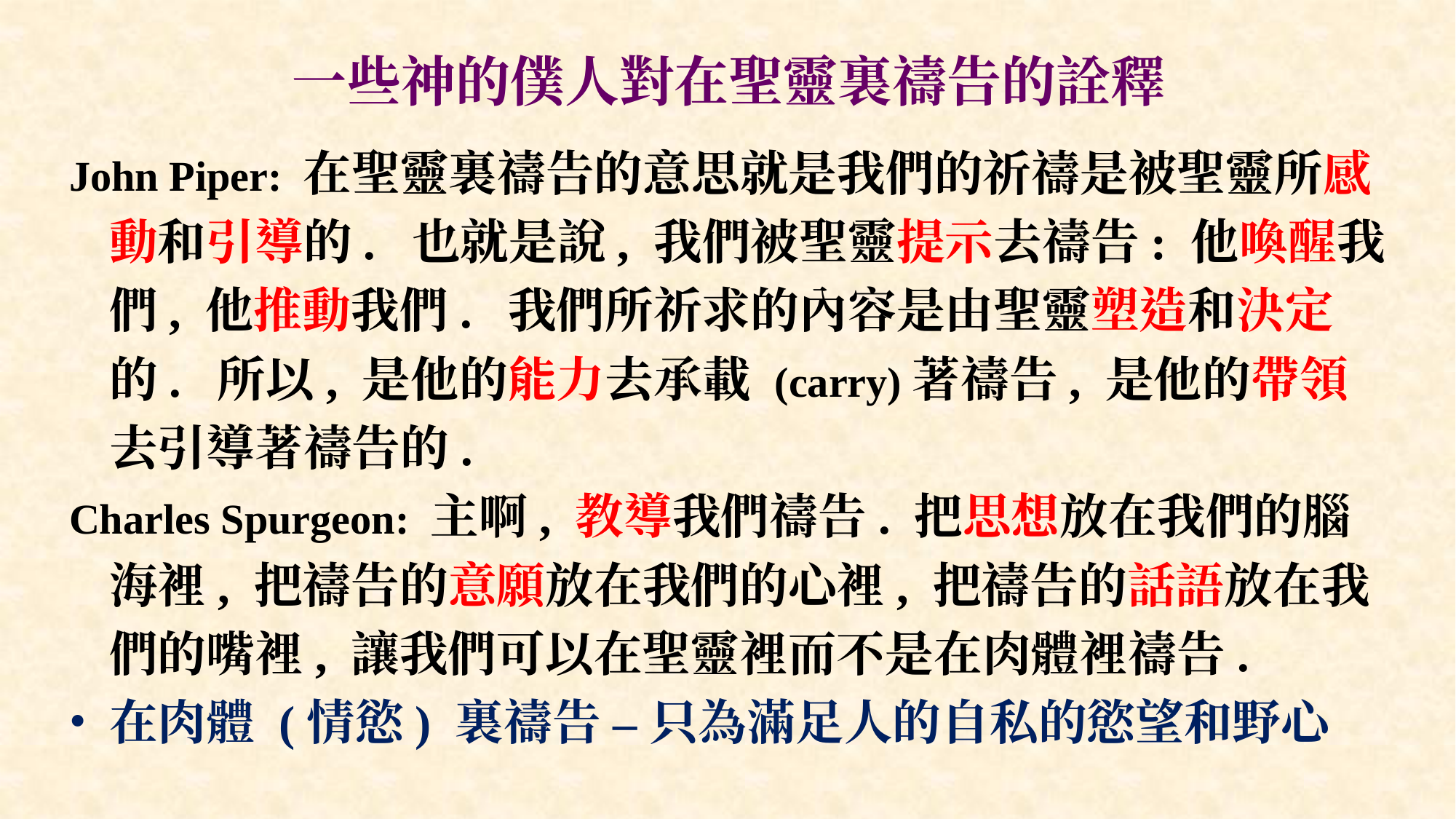

# 一些神的僕人對在聖靈裏禱告的詮釋
John Piper: 在聖靈裏禱告的意思就是我們的祈禱是被聖靈所感動和引導的.  也就是說, 我們被聖靈提示去禱告: 他喚醒我們, 他推動我們.  我們所祈求的內容是由聖靈塑造和決定的.  所以, 是他的能力去承載 (carry)著禱告, 是他的帶領去引導著禱告的.
Charles Spurgeon: 主啊, 教導我們禱告. 把思想放在我們的腦海裡, 把禱告的意願放在我們的心裡, 把禱告的話語放在我們的嘴裡, 讓我們可以在聖靈裡而不是在肉體裡禱告.
在肉體 (情慾) 裏禱告 – 只為滿足人的自私的慾望和野心